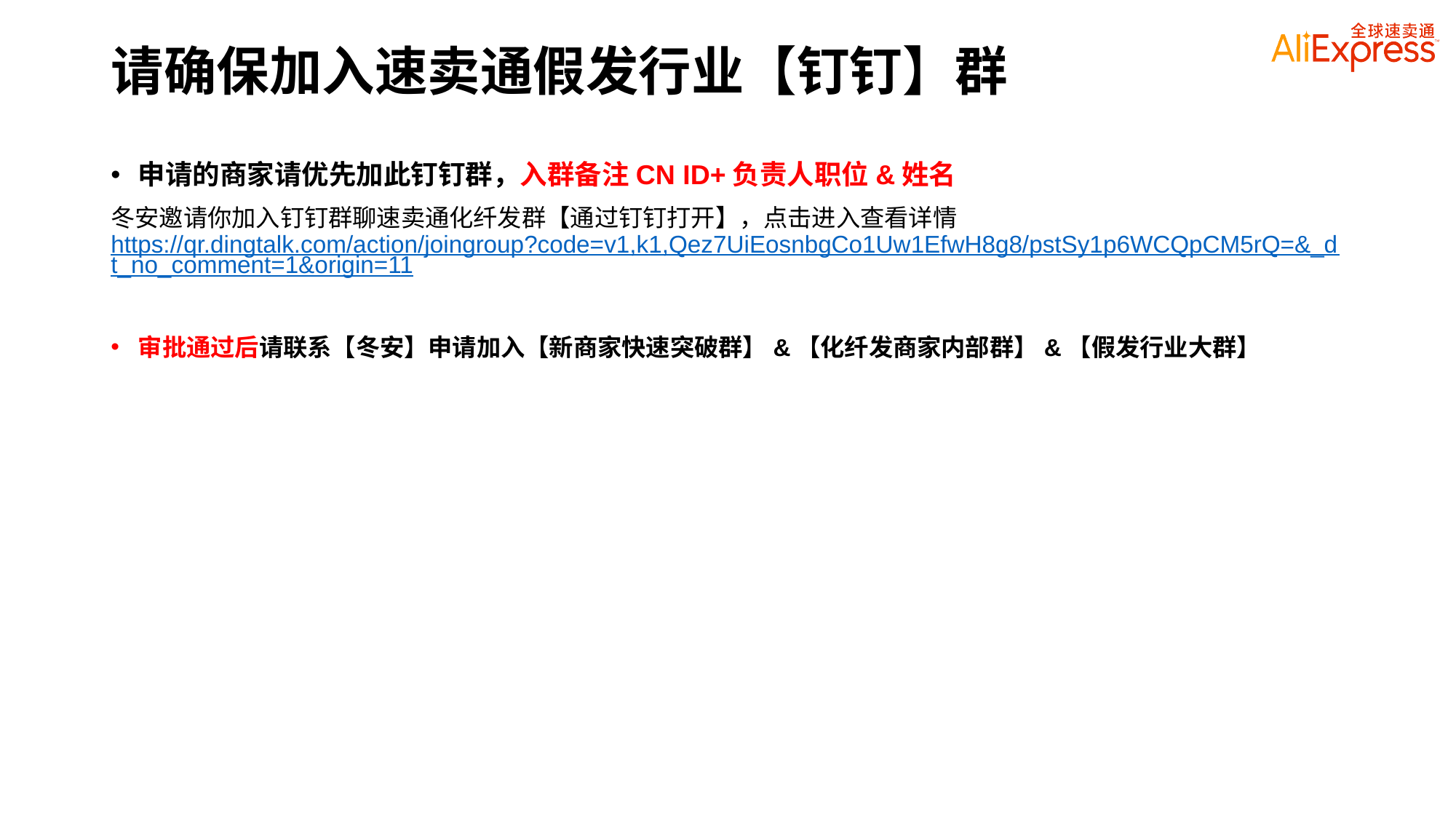

# 请确保加入速卖通假发行业【钉钉】群
申请的商家请优先加此钉钉群，入群备注CN ID+负责人职位&姓名
冬安邀请你加入钉钉群聊速卖通化纤发群【通过钉钉打开】，点击进入查看详情 https://qr.dingtalk.com/action/joingroup?code=v1,k1,Qez7UiEosnbgCo1Uw1EfwH8g8/pstSy1p6WCQpCM5rQ=&_dt_no_comment=1&origin=11

审批通过后请联系【冬安】申请加入【新商家快速突破群】&【化纤发商家内部群】&【假发行业大群】